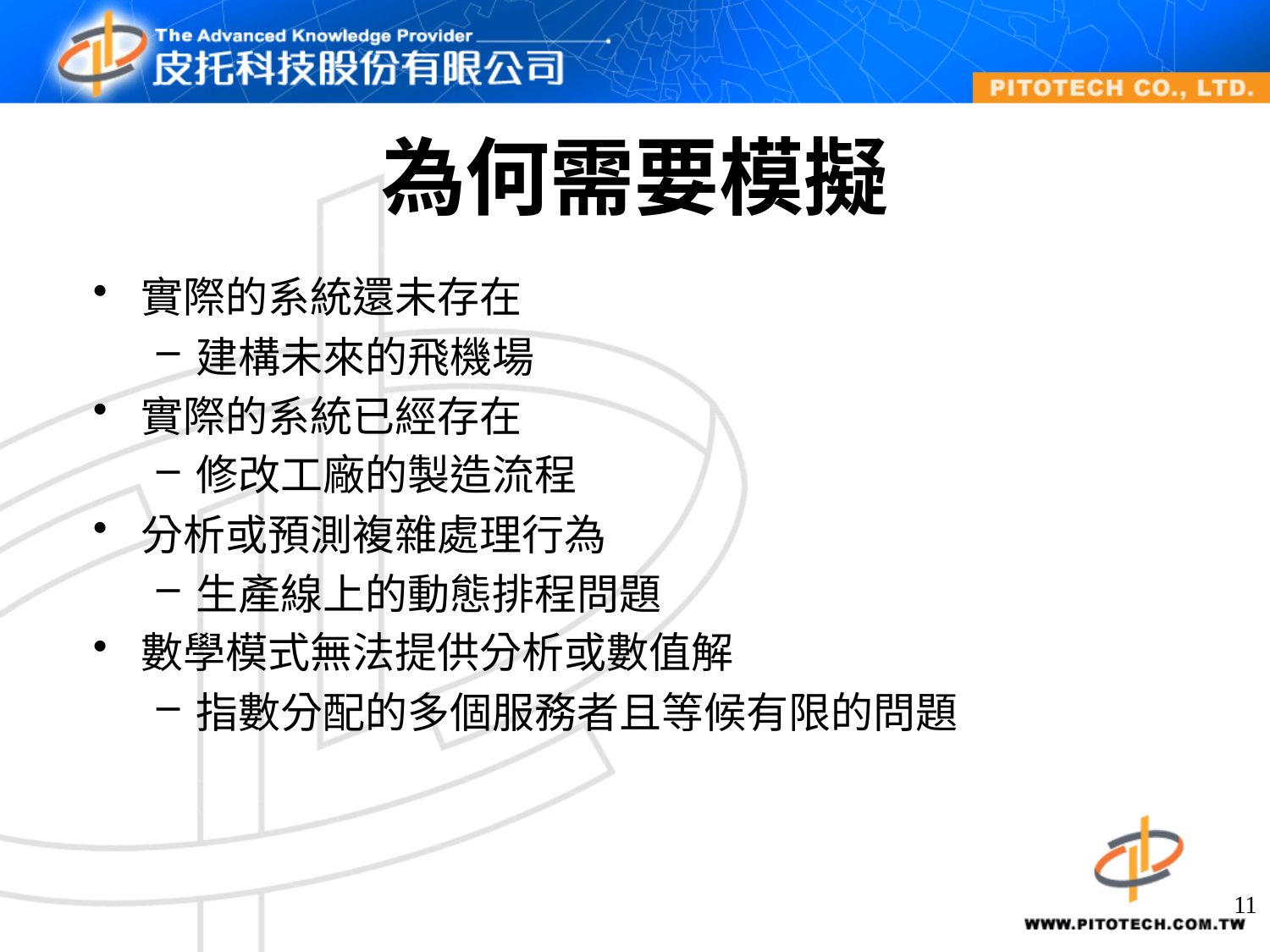

# 為何需要模擬
實際的系統還未存在
建構未來的飛機場
實際的系統已經存在
修改工廠的製造流程
分析或預測複雜處理行為
生產線上的動態排程問題
數學模式無法提供分析或數值解
指數分配的多個服務者且等候有限的問題
11